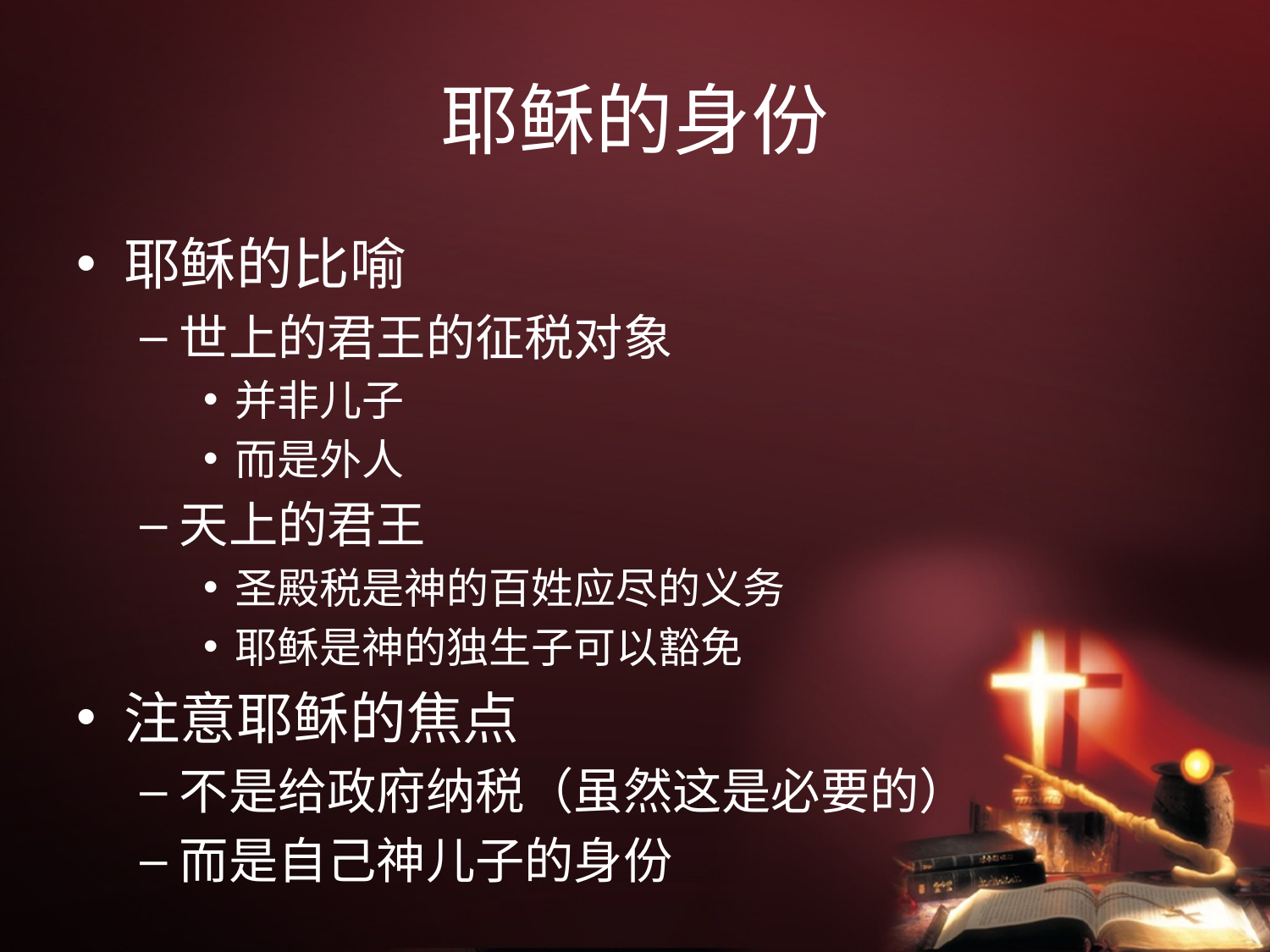

# 耶稣的身份
耶稣的比喻
世上的君王的征税对象
并非儿子
而是外人
天上的君王
圣殿税是神的百姓应尽的义务
耶稣是神的独生子可以豁免
注意耶稣的焦点
不是给政府纳税（虽然这是必要的）
而是自己神儿子的身份